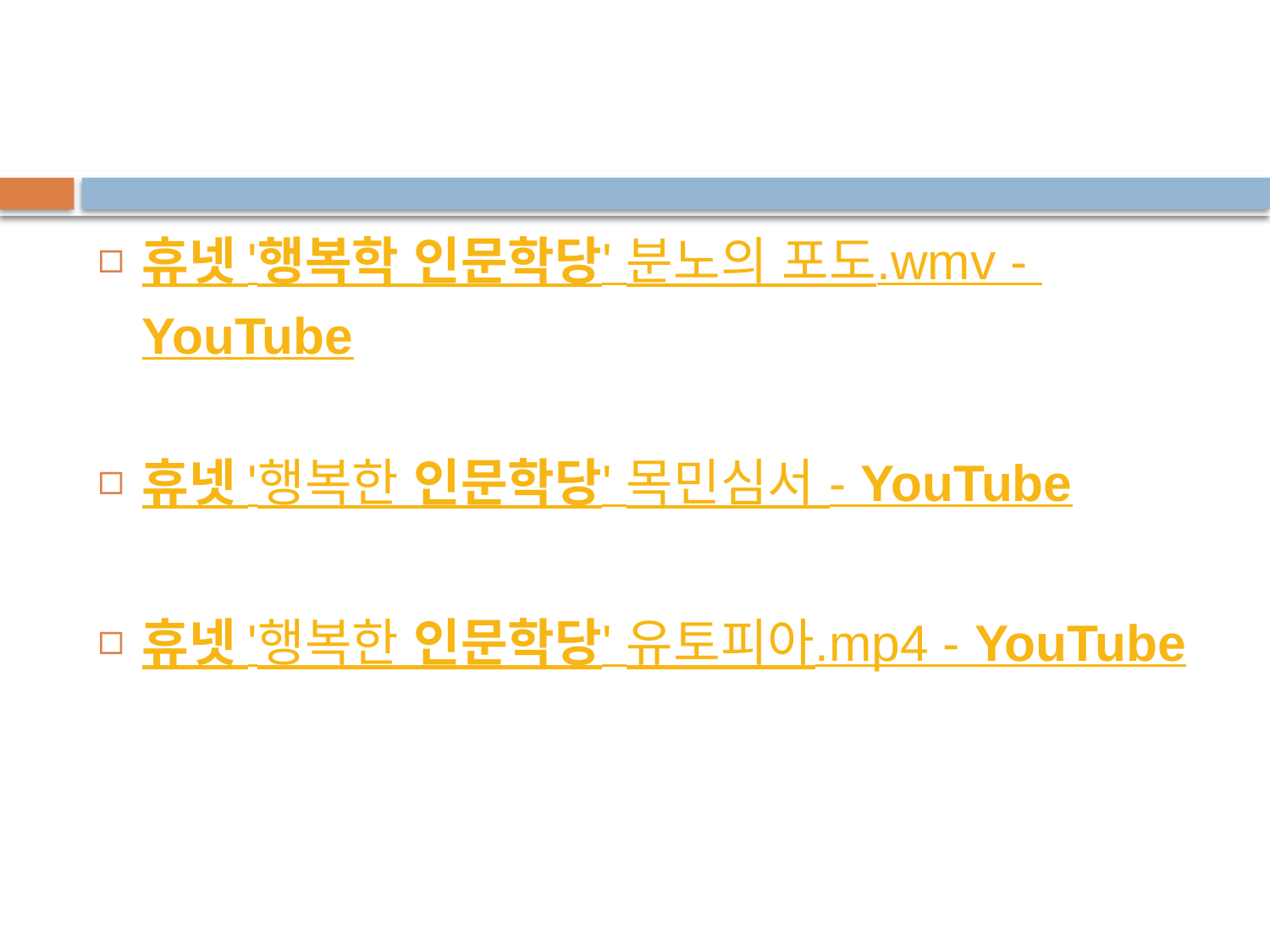

#
휴넷 '행복학 인문학당' 분노의 포도.wmv - YouTube

휴넷 '행복한 인문학당' 목민심서 - YouTube

휴넷 '행복한 인문학당' 유토피아.mp4 - YouTube